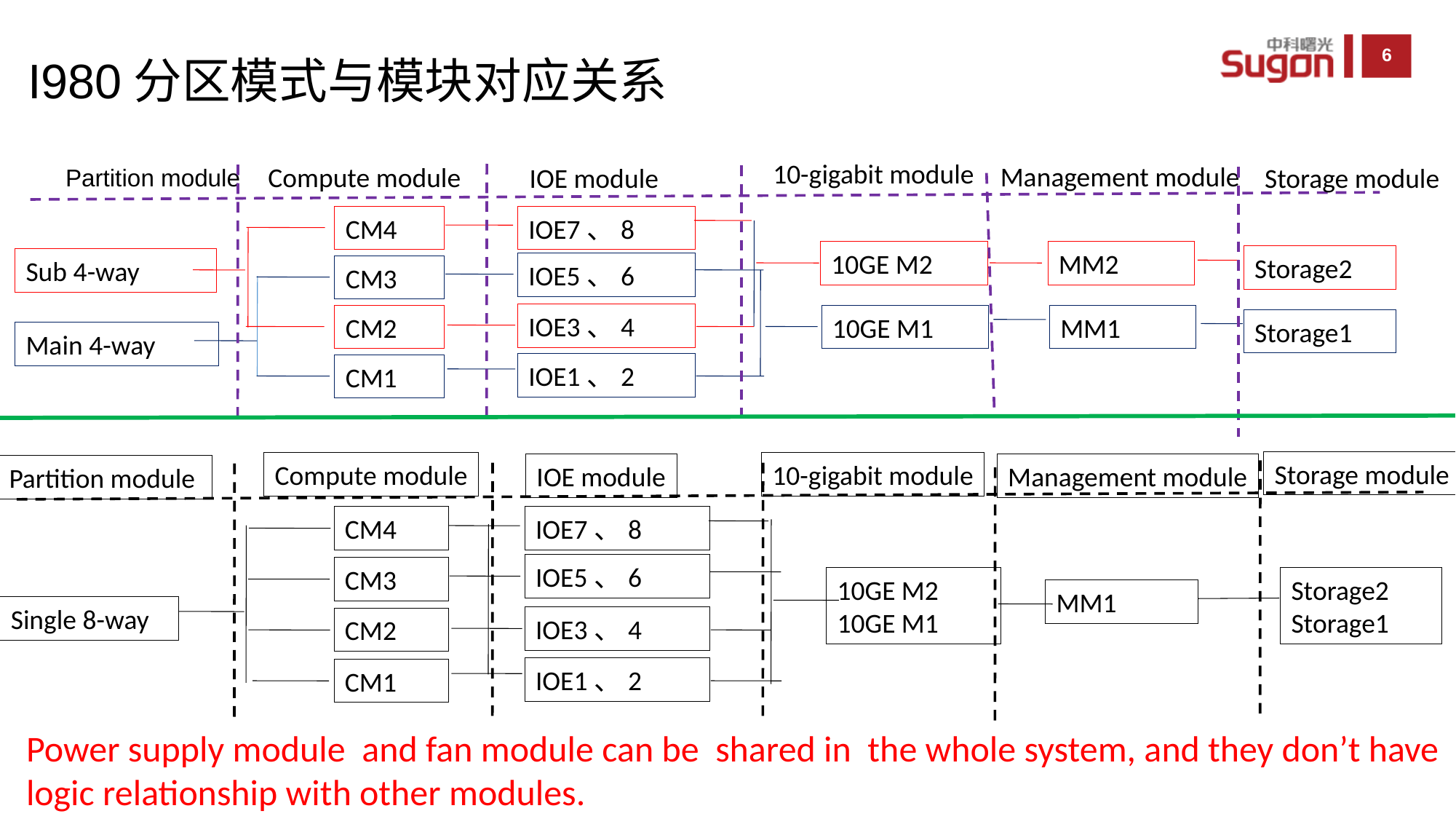

I980分区模式与模块对应关系
10-gigabit module
Management module
10GE M2
MM2
10GE M1
MM1
Compute module
CM4
CM3
CM2
CM1
IOE module
IOE7、8
IOE5、6
IOE3、4
IOE1、2
Partition module
Sub 4-way
Main 4-way
Storage module
Storage2
Storage1
Storage module
Storage2
Storage1
Compute module
CM4
CM3
CM2
CM1
10-gigabit module
Management module
10GE M2
10GE M1
MM1
IOE module
IOE7、8
IOE5、6
IOE3、4
IOE1、2
Partition module
Single 8-way
Power supply module  and fan module can be  shared in  the whole system, and they don’t have logic relationship with other modules.